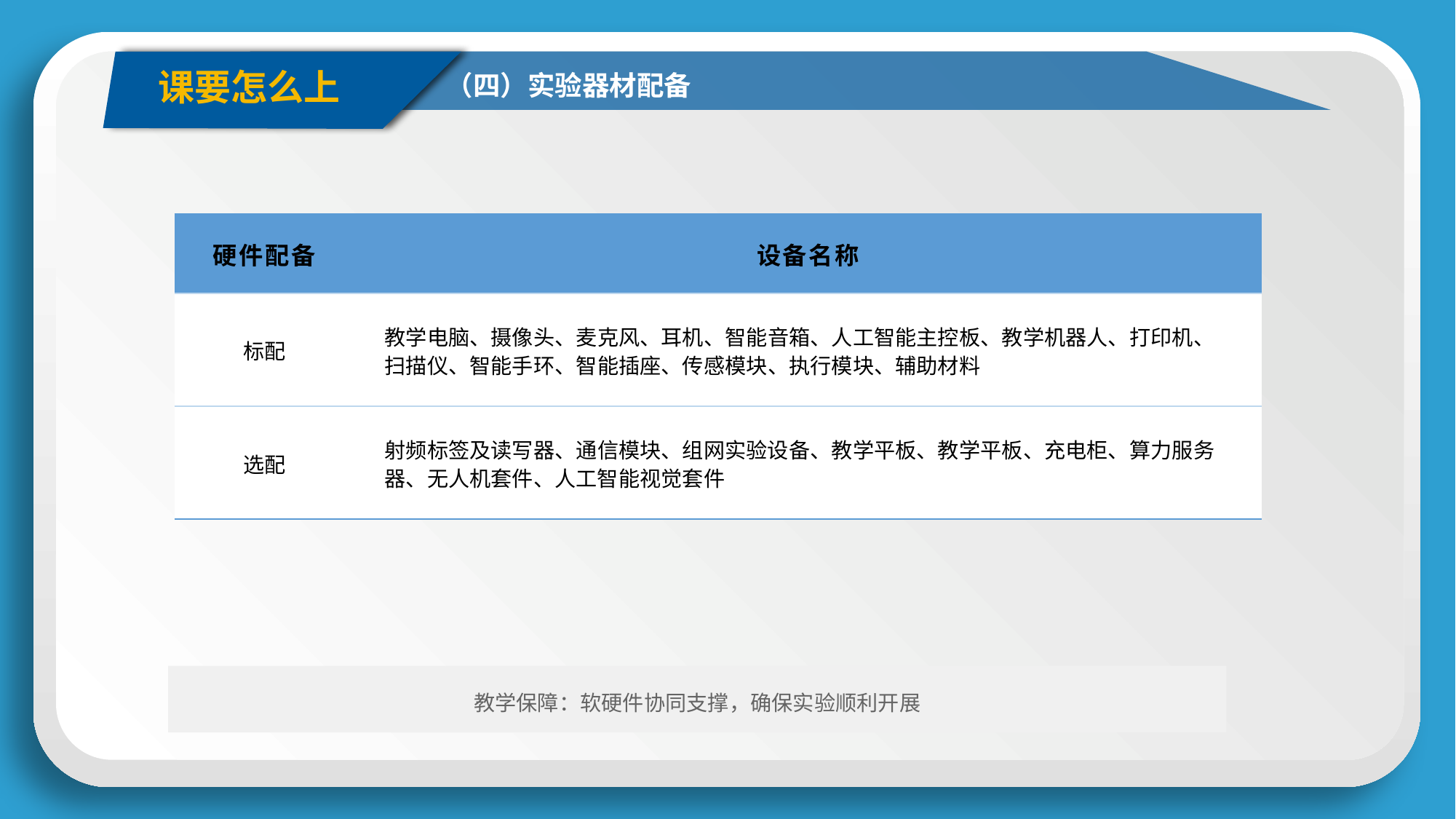

课要怎么上
（四）实验器材配备
| 硬件配备 | 设备名称 |
| --- | --- |
| 标配 | 教学电脑、摄像头、麦克风、耳机、智能音箱、人工智能主控板、教学机器人、打印机、扫描仪、智能手环、智能插座、传感模块、执行模块、辅助材料 |
| 选配 | 射频标签及读写器、通信模块、组网实验设备、教学平板、教学平板、充电柜、算力服务器、无人机套件、人工智能视觉套件 |
教学保障：软硬件协同支撑，确保实验顺利开展